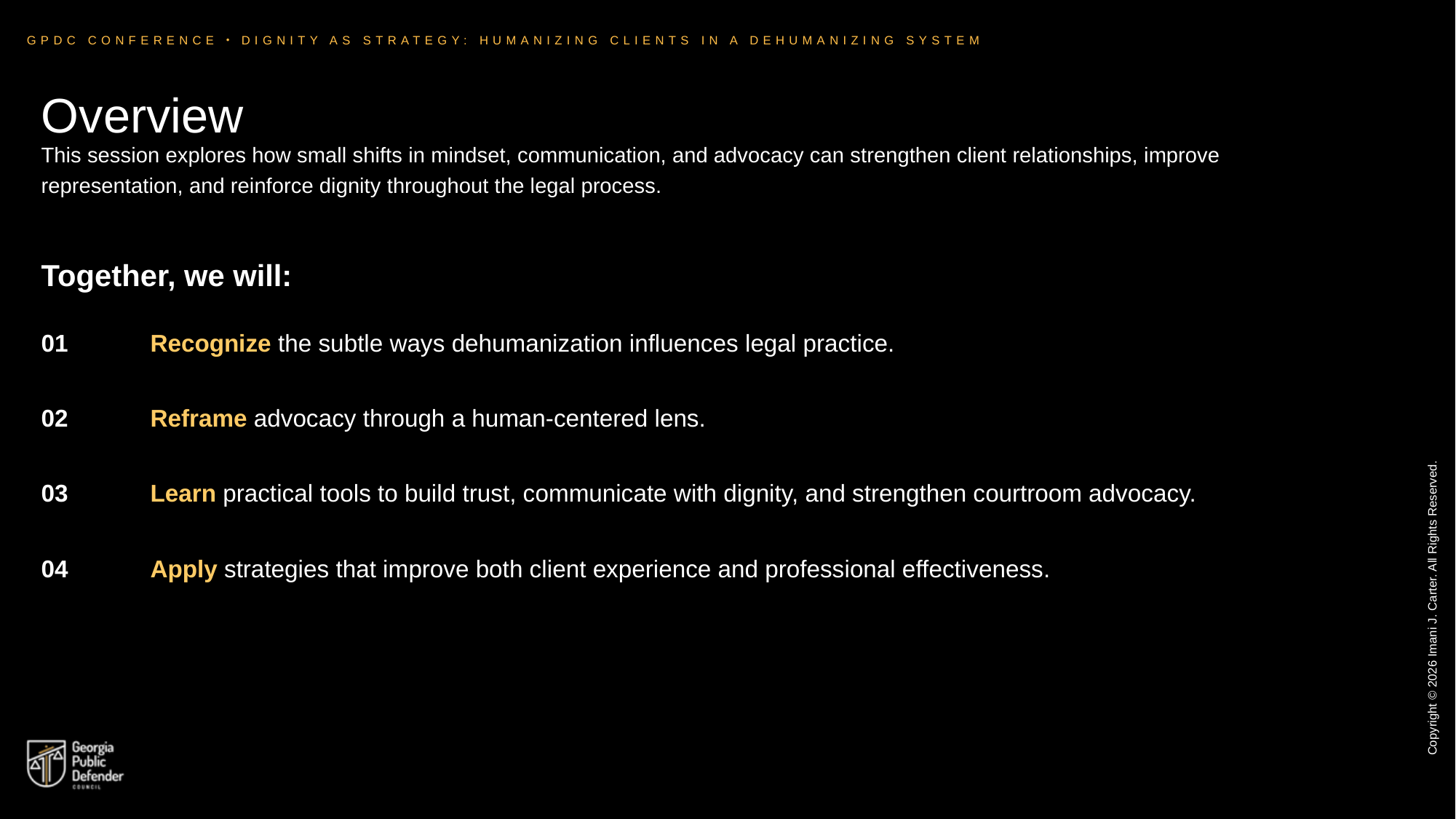

GPDC CONFERENCE・DIGNITY AS STRATEGY: HUMANIZING CLIENTS IN A DEHUMANIZING SYSTEM
# Overview
This session explores how small shifts in mindset, communication, and advocacy can strengthen client relationships, improve representation, and reinforce dignity throughout the legal process.
Together, we will:
01	Recognize the subtle ways dehumanization influences legal practice.
02	Reframe advocacy through a human-centered lens.
03	Learn practical tools to build trust, communicate with dignity, and strengthen courtroom advocacy.
04	Apply strategies that improve both client experience and professional effectiveness.